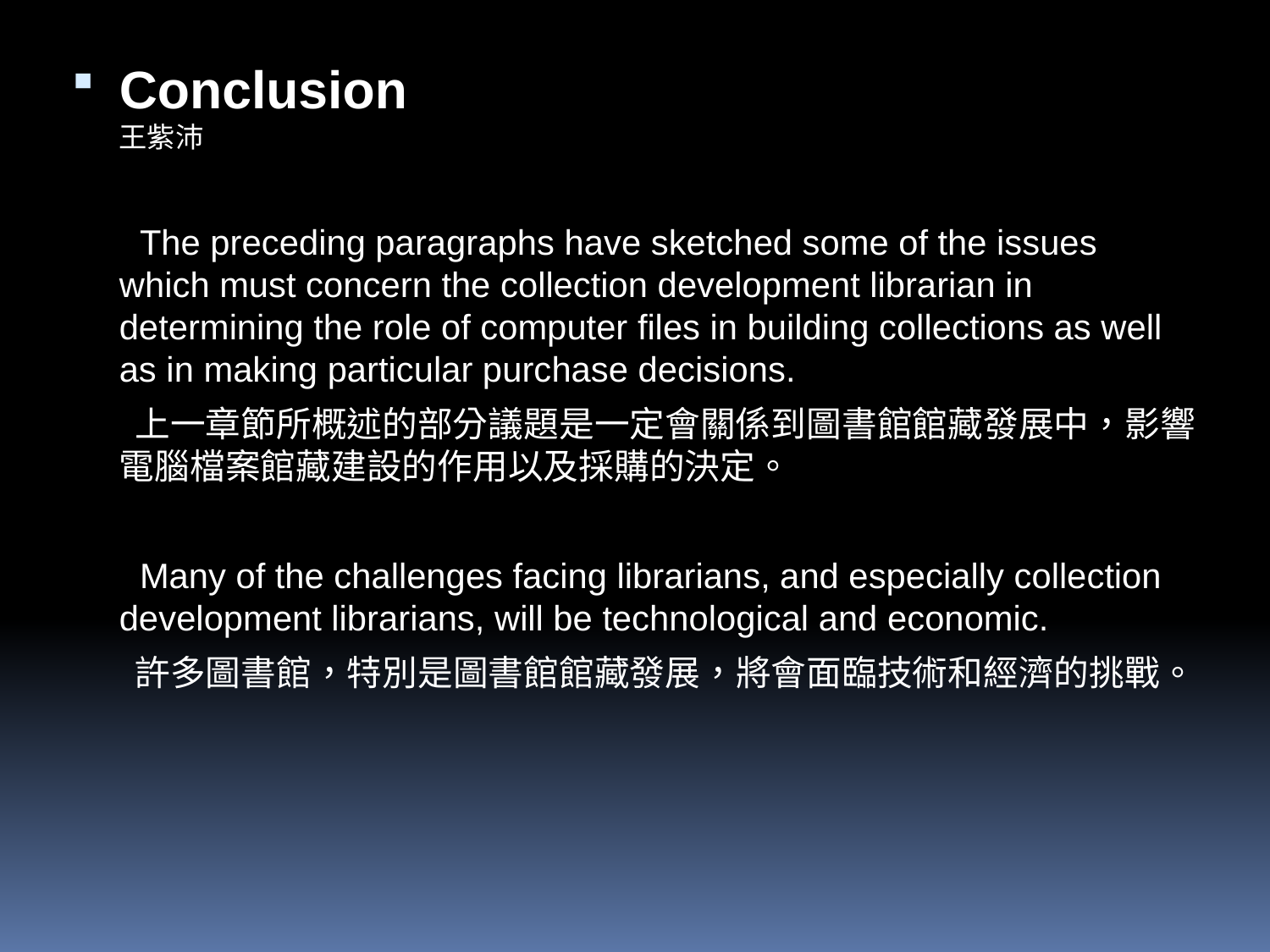

Conclusion                                                     王紫沛

       The preceding paragraphs have sketched some of the issues which must concern the collection development librarian in determining the role of computer files in building collections as well as in making particular purchase decisions.
       上一章節所概述的部分議題是一定會關係到圖書館館藏發展中，影響電腦檔案館藏建設的作用以及採購的決定。

       Many of the challenges facing librarians, and especially collection development librarians, will be technological and economic.
       許多圖書館，特別是圖書館館藏發展，將會面臨技術和經濟的挑戰。